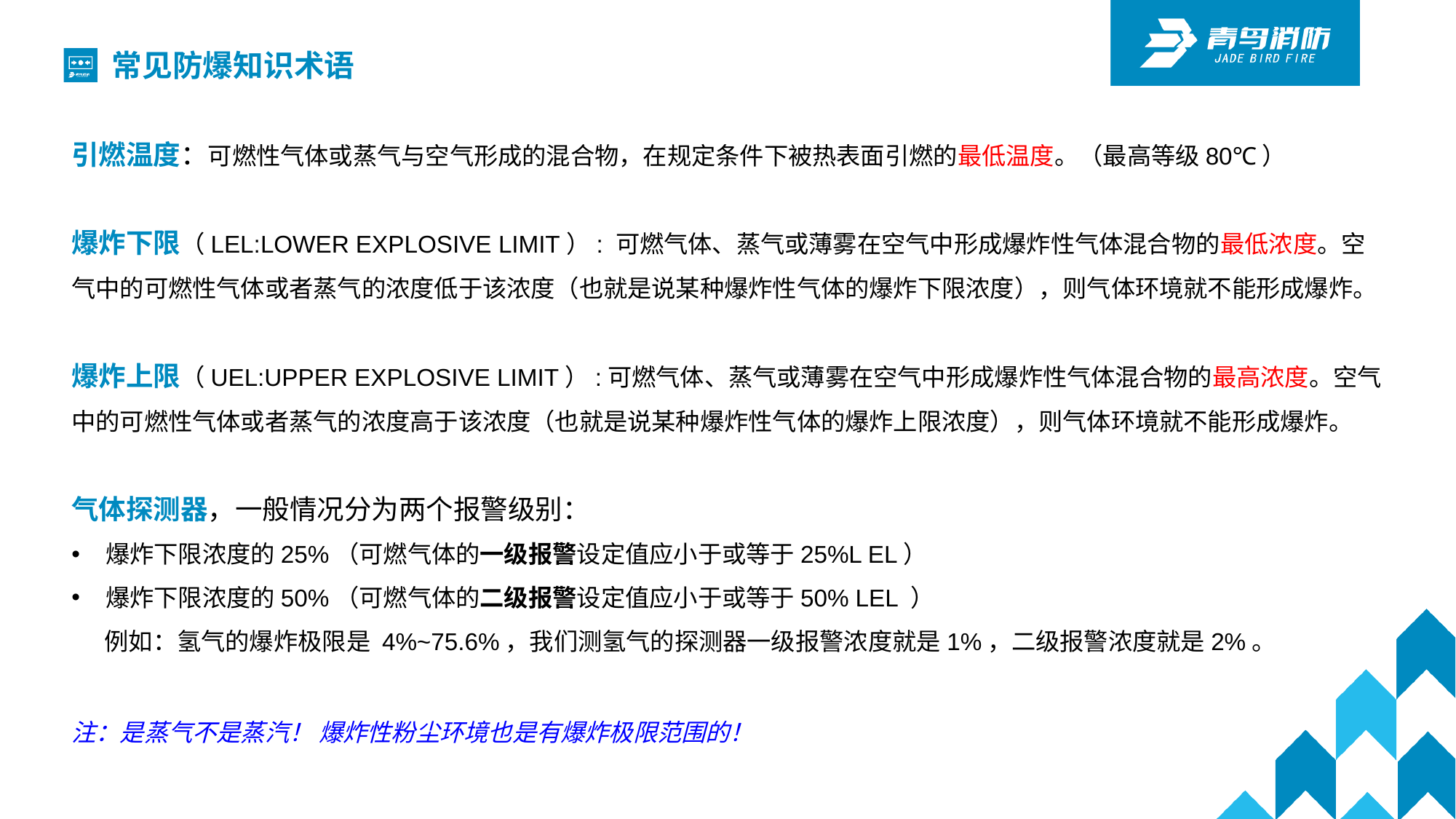

常见防爆知识术语
引燃温度：可燃性气体或蒸气与空气形成的混合物，在规定条件下被热表面引燃的最低温度。（最高等级80℃）
爆炸下限（LEL:LOWER EXPLOSIVE LIMIT）: 可燃气体、蒸气或薄雾在空气中形成爆炸性气体混合物的最低浓度。空气中的可燃性气体或者蒸气的浓度低于该浓度（也就是说某种爆炸性气体的爆炸下限浓度），则气体环境就不能形成爆炸。
爆炸上限（UEL:UPPER EXPLOSIVE LIMIT）:可燃气体、蒸气或薄雾在空气中形成爆炸性气体混合物的最高浓度。空气中的可燃性气体或者蒸气的浓度高于该浓度（也就是说某种爆炸性气体的爆炸上限浓度），则气体环境就不能形成爆炸。
气体探测器，一般情况分为两个报警级别：
爆炸下限浓度的25%（可燃气体的一级报警设定值应小于或等于25%L EL）
爆炸下限浓度的50%（可燃气体的二级报警设定值应小于或等于50% LEL ）
     例如：氢气的爆炸极限是 4%~75.6%，我们测氢气的探测器一级报警浓度就是1%，二级报警浓度就是2%。
注：是蒸气不是蒸汽！ 爆炸性粉尘环境也是有爆炸极限范围的！